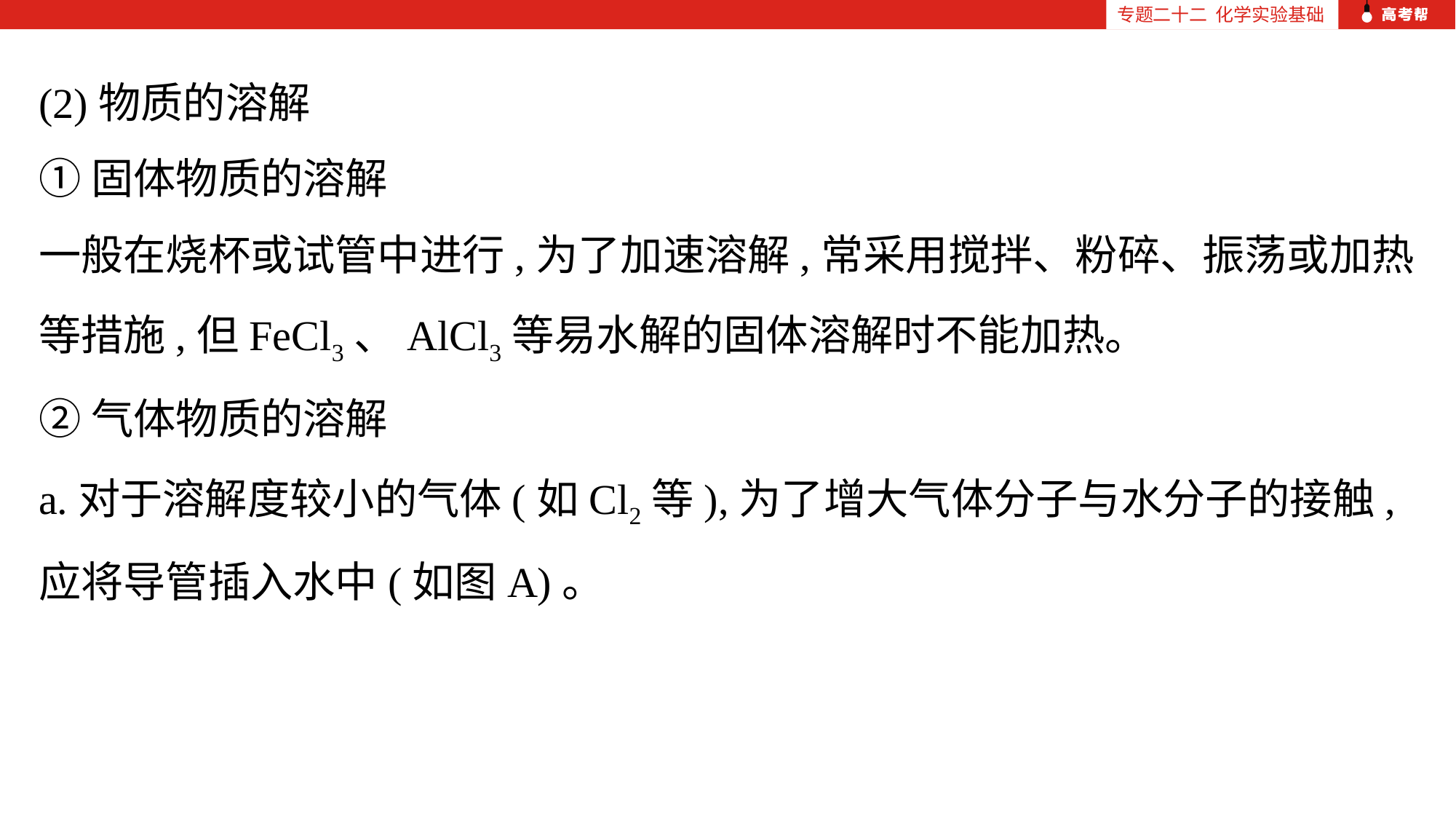

专题二十二  化学实验基础
(2)物质的溶解
①固体物质的溶解
一般在烧杯或试管中进行,为了加速溶解,常采用搅拌、粉碎、振荡或加热等措施,但FeCl3、AlCl3等易水解的固体溶解时不能加热。
②气体物质的溶解
a.对于溶解度较小的气体(如Cl2等),为了增大气体分子与水分子的接触,应将导管插入水中(如图A)。